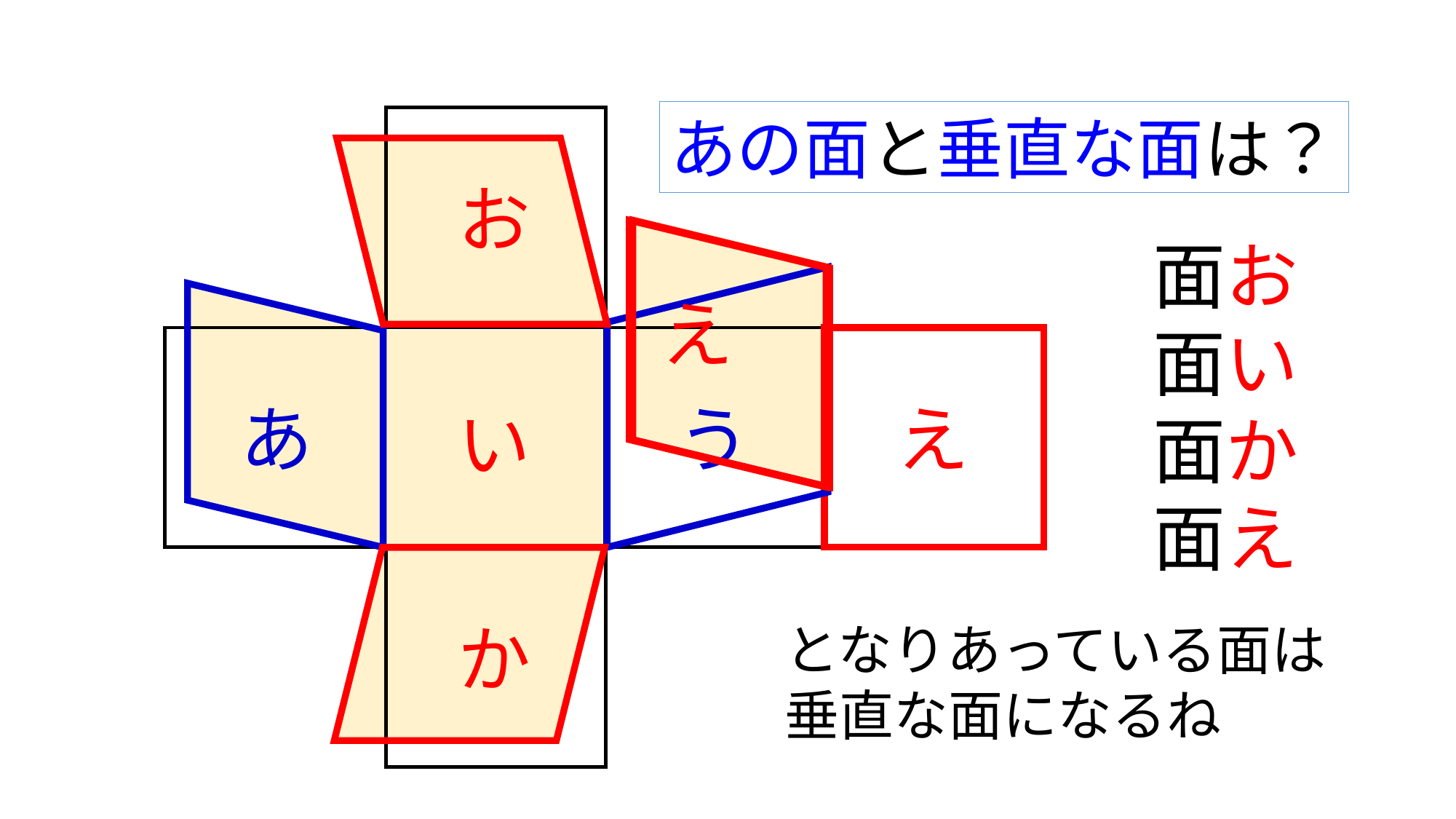

あの面と垂直な面は？

お
面お
面い
面か
面え

え

あ
う
え
い

か
となりあっている面は垂直な面になるね